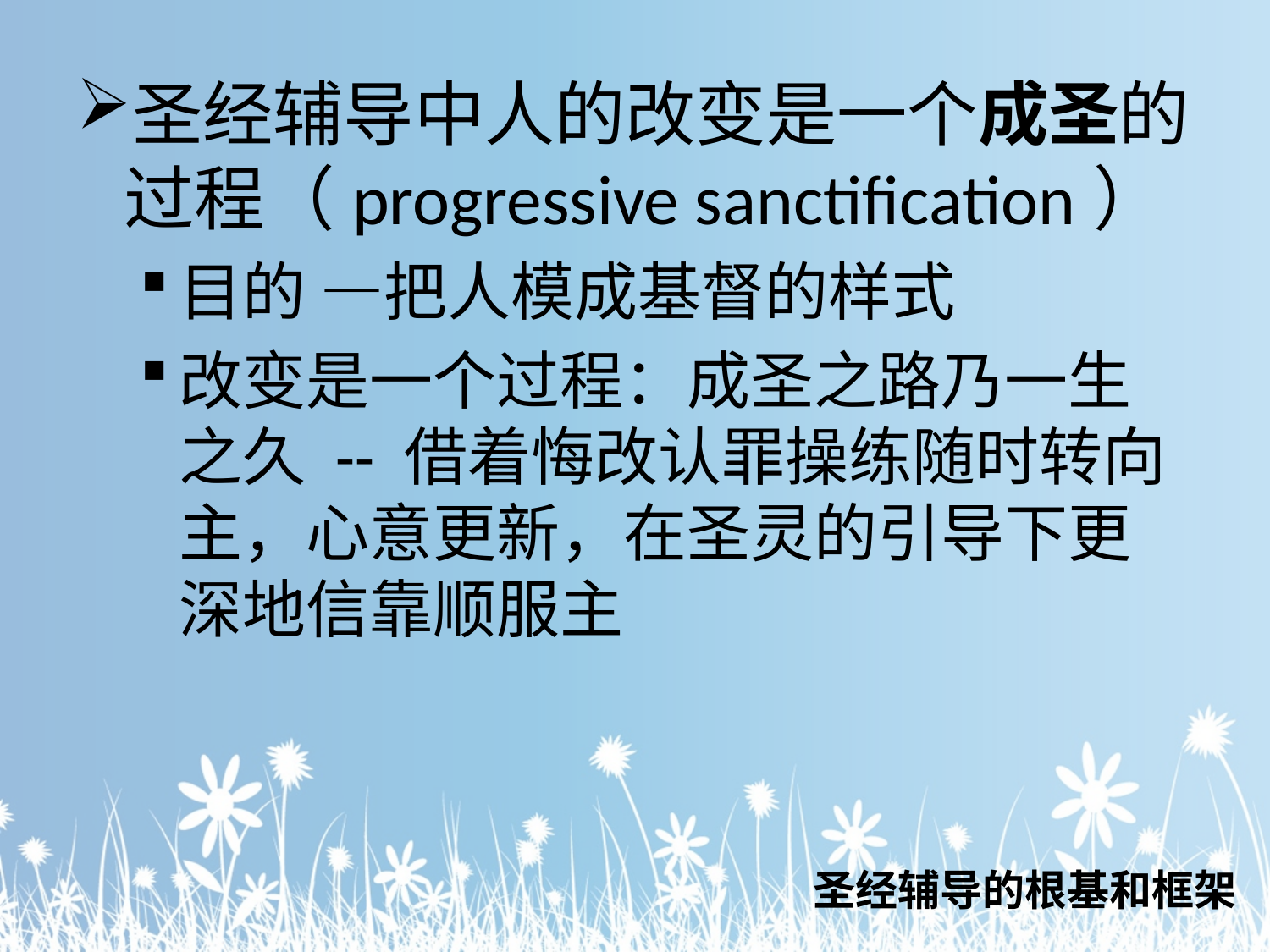

圣经辅导中人的改变是一个成圣的过程（progressive sanctification）
目的 —把人模成基督的样式
改变是一个过程：成圣之路乃一生之久 -- 借着悔改认罪操练随时转向主，心意更新，在圣灵的引导下更深地信靠顺服主
圣经辅导的根基和框架